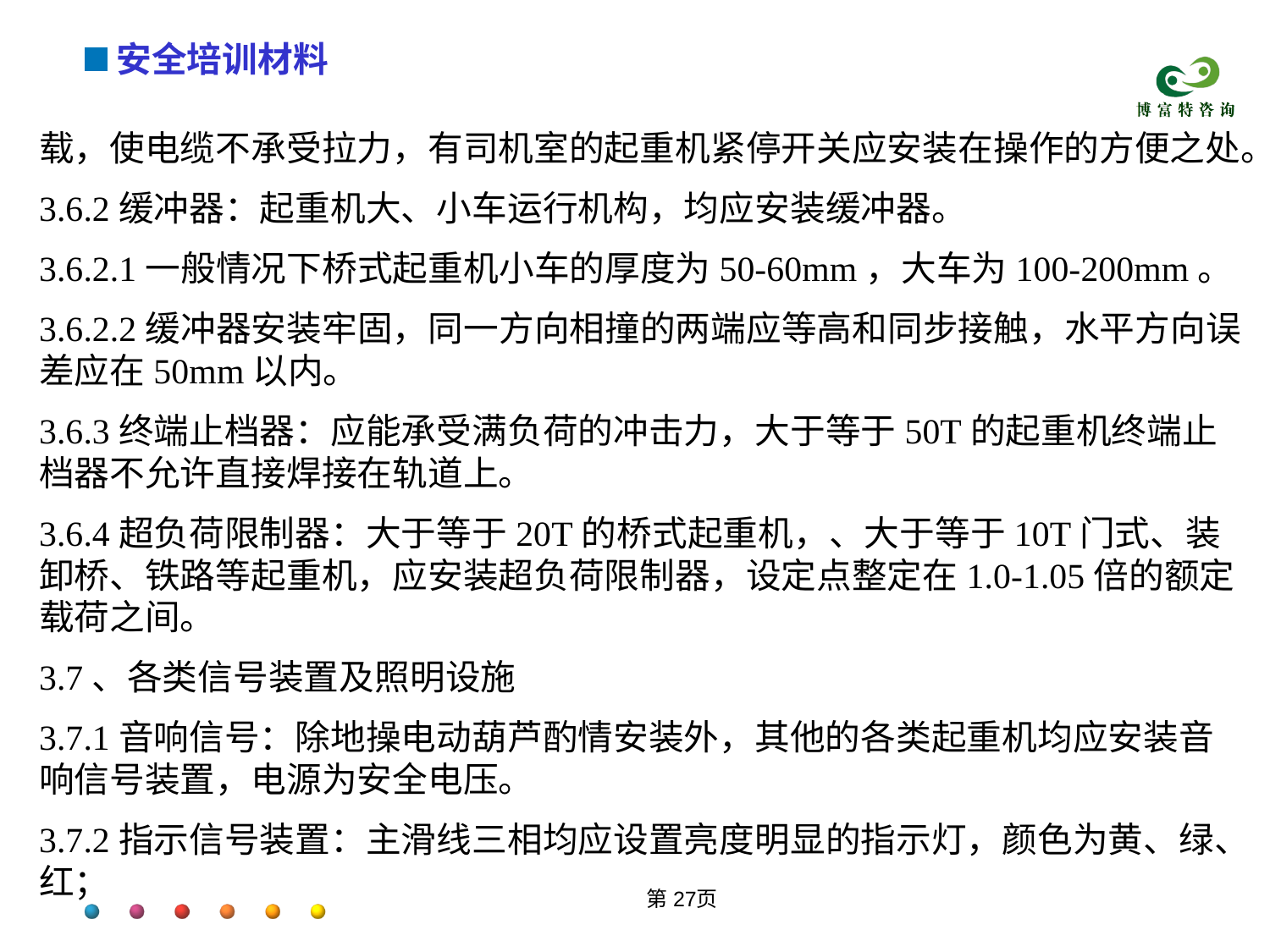

载，使电缆不承受拉力，有司机室的起重机紧停开关应安装在操作的方便之处。
3.6.2缓冲器：起重机大、小车运行机构，均应安装缓冲器。
3.6.2.1一般情况下桥式起重机小车的厚度为50-60mm，大车为100-200mm。
3.6.2.2缓冲器安装牢固，同一方向相撞的两端应等高和同步接触，水平方向误差应在50mm以内。
3.6.3终端止档器：应能承受满负荷的冲击力，大于等于50T的起重机终端止档器不允许直接焊接在轨道上。
3.6.4超负荷限制器：大于等于20T的桥式起重机，、大于等于10T门式、装卸桥、铁路等起重机，应安装超负荷限制器，设定点整定在1.0-1.05倍的额定载荷之间。
3.7、各类信号装置及照明设施
3.7.1音响信号：除地操电动葫芦酌情安装外，其他的各类起重机均应安装音响信号装置，电源为安全电压。
3.7.2指示信号装置：主滑线三相均应设置亮度明显的指示灯，颜色为黄、绿、红；